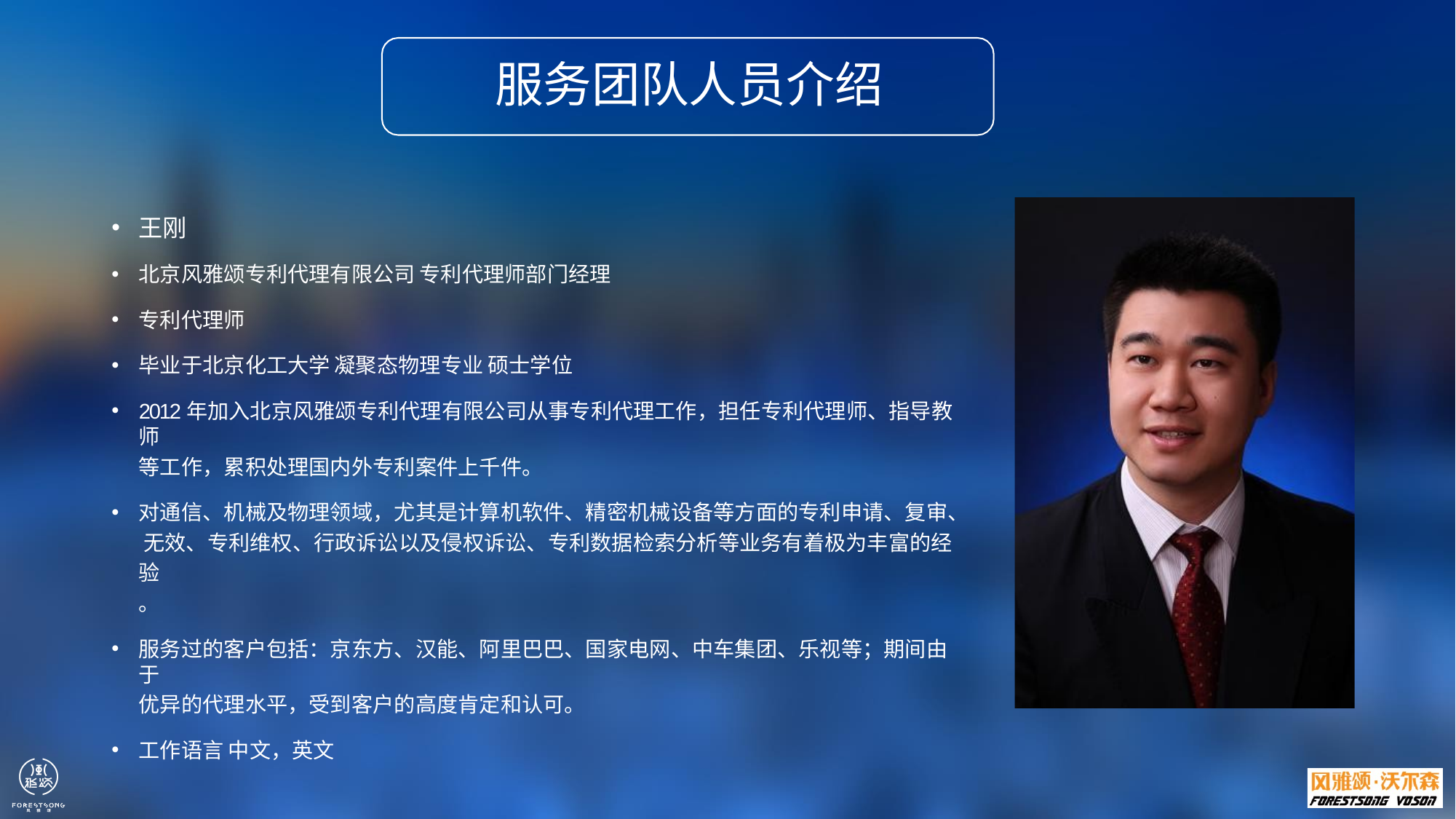

# 服务团队人员介绍

王刚
北京风雅颂专利代理有限公司专利代理师部门经理
专利代理师
毕业于北京化工大学凝聚态物理专业硕士学位
2012年加入北京风雅颂专利代理有限公司从事专利代理工作，担任专利代理师、指导教师
等工作，累积处理国内外专利案件上千件。
对通信、机械及物理领域，尤其是计算机软件、精密机械设备等方面的专利申请、复审、 无效、专利维权、行政诉讼以及侵权诉讼、专利数据检索分析等业务有着极为丰富的经验
。
服务过的客户包括：京东方、汉能、阿里巴巴、国家电网、中车集团、乐视等；期间由于
优异的代理水平，受到客户的高度肯定和认可。
工作语言中文，英文